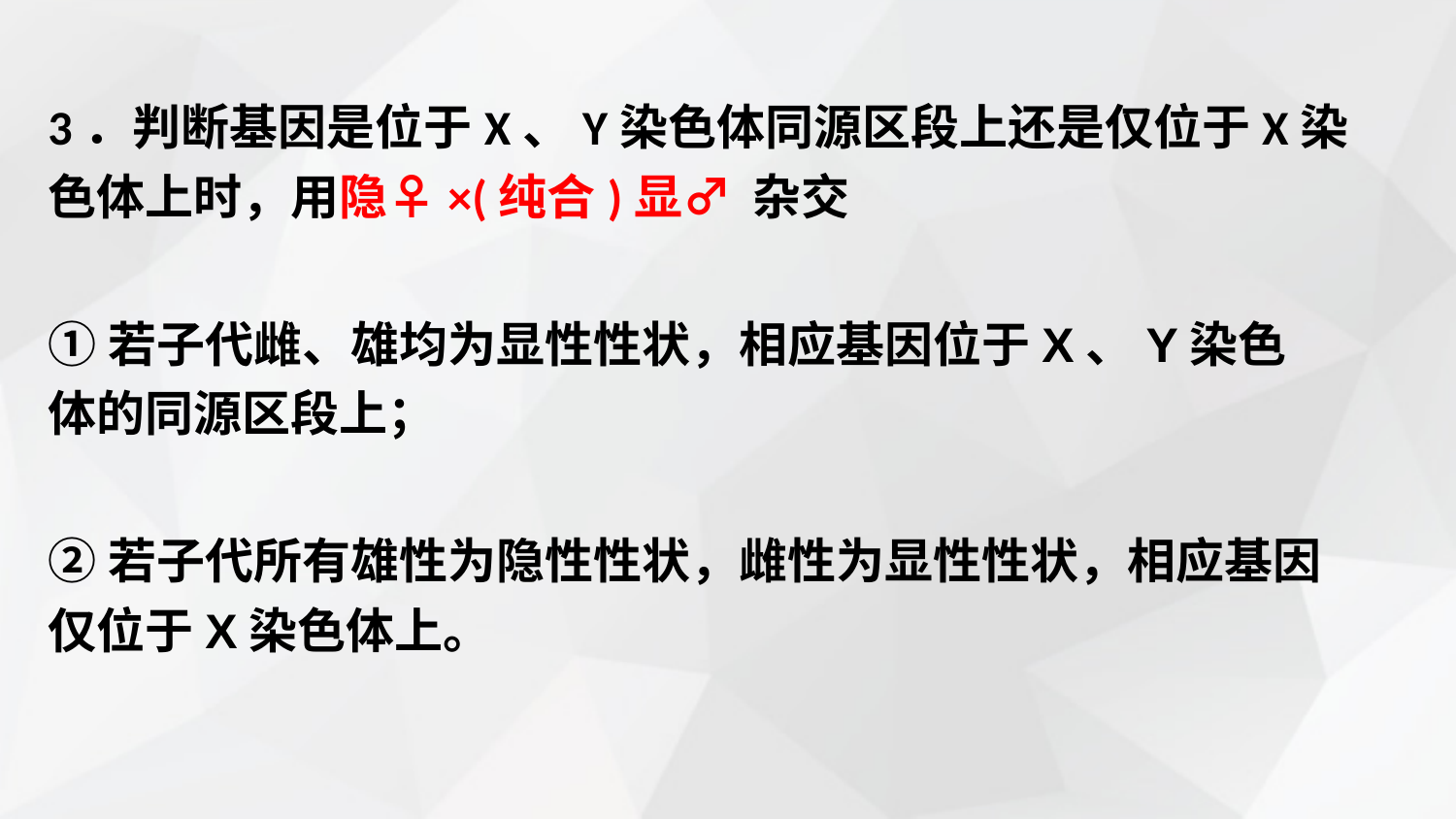

3．判断基因是位于X、Y染色体同源区段上还是仅位于X染色体上时，用隐♀×(纯合)显♂  杂交

①若子代雌、雄均为显性性状，相应基因位于X、Y染色体的同源区段上；

②若子代所有雄性为隐性性状，雌性为显性性状，相应基因仅位于X染色体上。